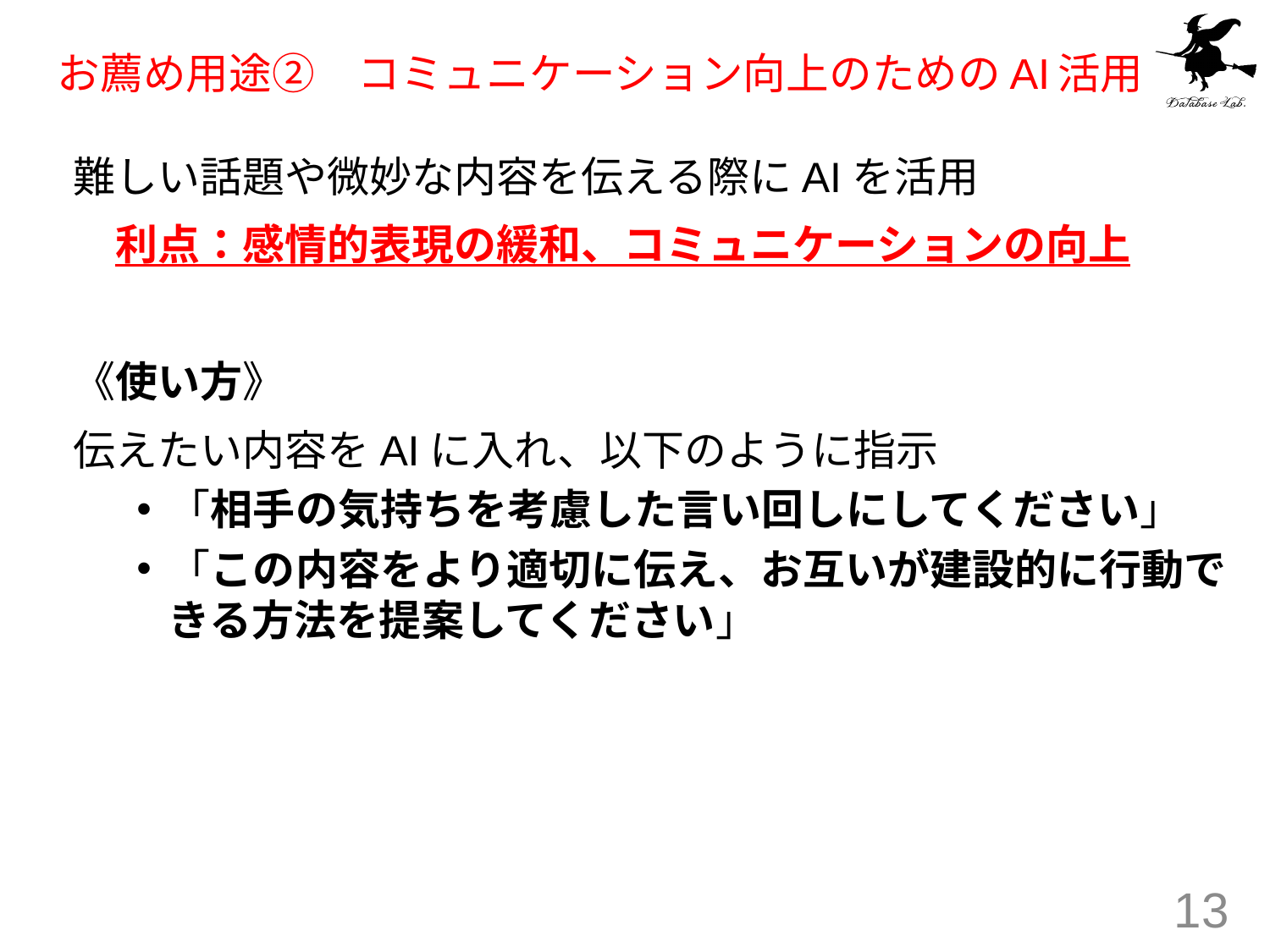

# お薦め用途②　コミュニケーション向上のためのAI活用
難しい話題や微妙な内容を伝える際にAIを活用
　利点：感情的表現の緩和、コミュニケーションの向上

《使い方》
伝えたい内容をAIに入れ、以下のように指示
「相手の気持ちを考慮した言い回しにしてください」
「この内容をより適切に伝え、お互いが建設的に行動できる方法を提案してください」
13